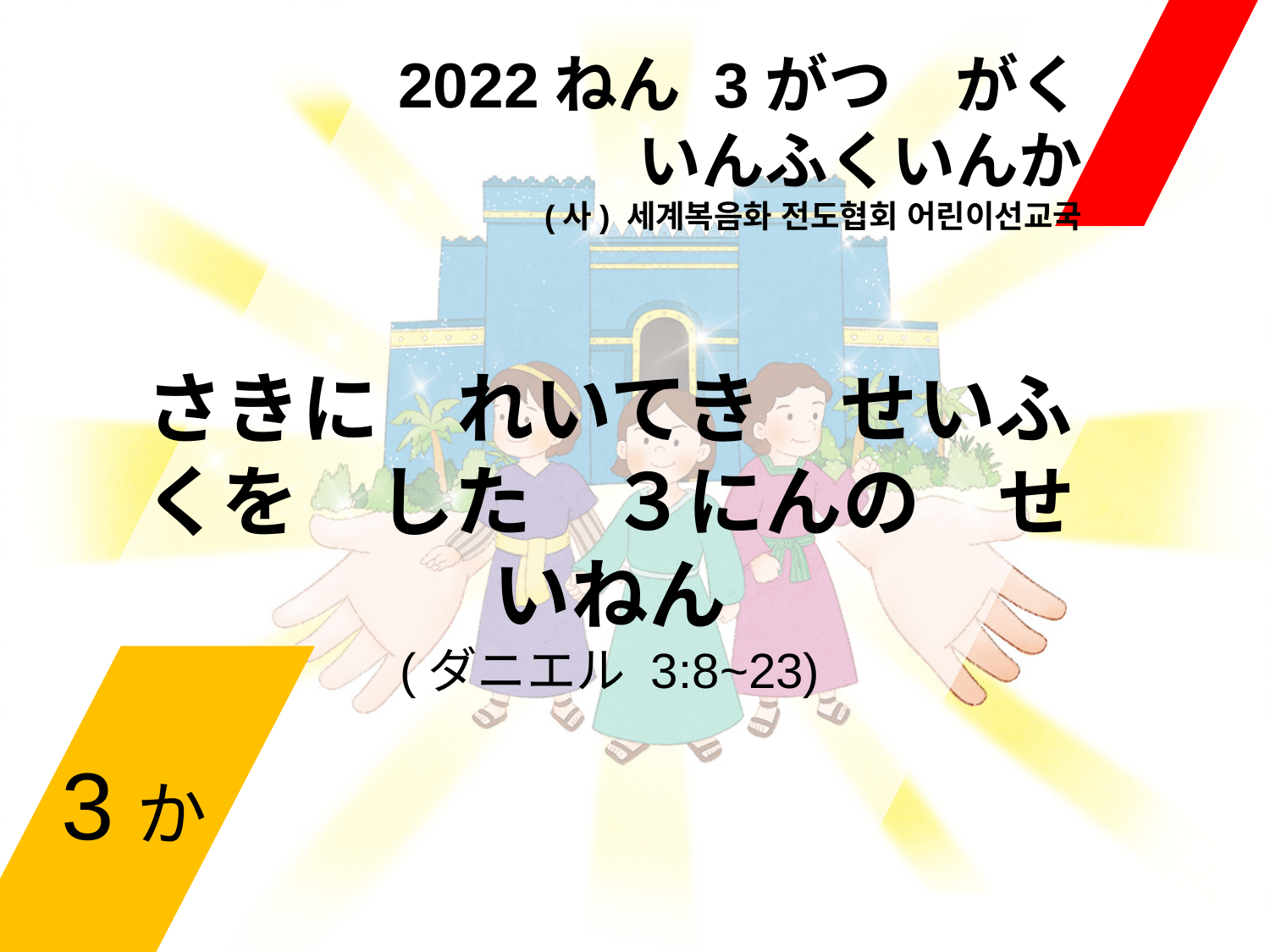

2022ねん 3がつ　がくいんふくいんか
(사) 세계복음화 전도협회 어린이선교국
さきに　れいてき　せいふくを　した　３にんの　せいねん
(ダニエル 3:8~23)

3か